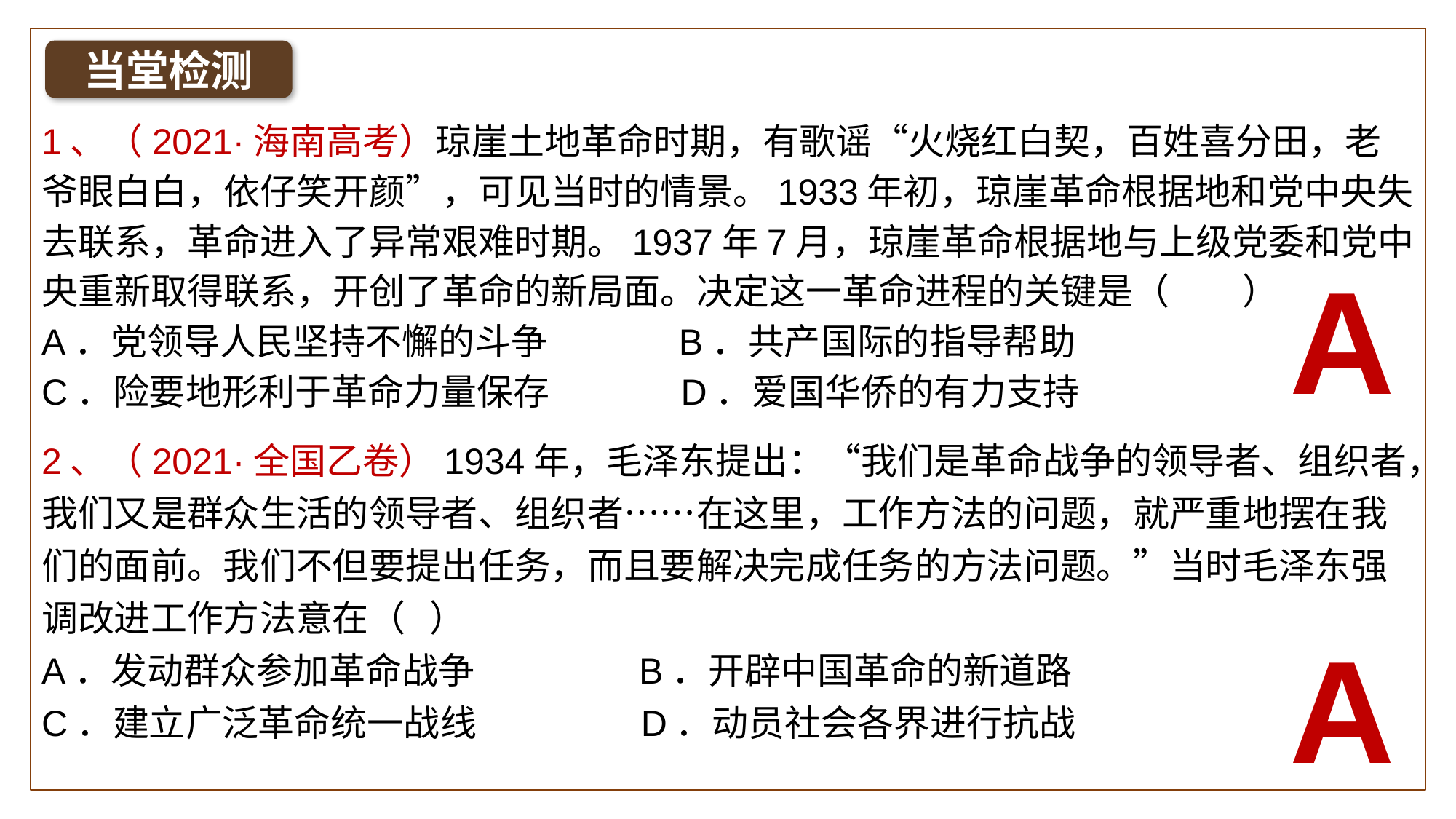

当堂检测
1、（2021·海南高考）琼崖土地革命时期，有歌谣“火烧红白契，百姓喜分田，老爷眼白白，依仔笑开颜”，可见当时的情景。1933年初，琼崖革命根据地和党中央失去联系，革命进入了异常艰难时期。1937年7月，琼崖革命根据地与上级党委和党中央重新取得联系，开创了革命的新局面。决定这一革命进程的关键是（　　）
A．党领导人民坚持不懈的斗争               B．共产国际的指导帮助
C．险要地形利于革命力量保存               D．爱国华侨的有力支持
A
2、（2021·全国乙卷）1934年，毛泽东提出：“我们是革命战争的领导者、组织者，我们又是群众生活的领导者、组织者……在这里，工作方法的问题，就严重地摆在我们的面前。我们不但要提出任务，而且要解决完成任务的方法问题。”当时毛泽东强调改进工作方法意在（   ）
A．发动群众参加革命战争                   B．开辟中国革命的新道路
C．建立广泛革命统一战线                   D．动员社会各界进行抗战
A